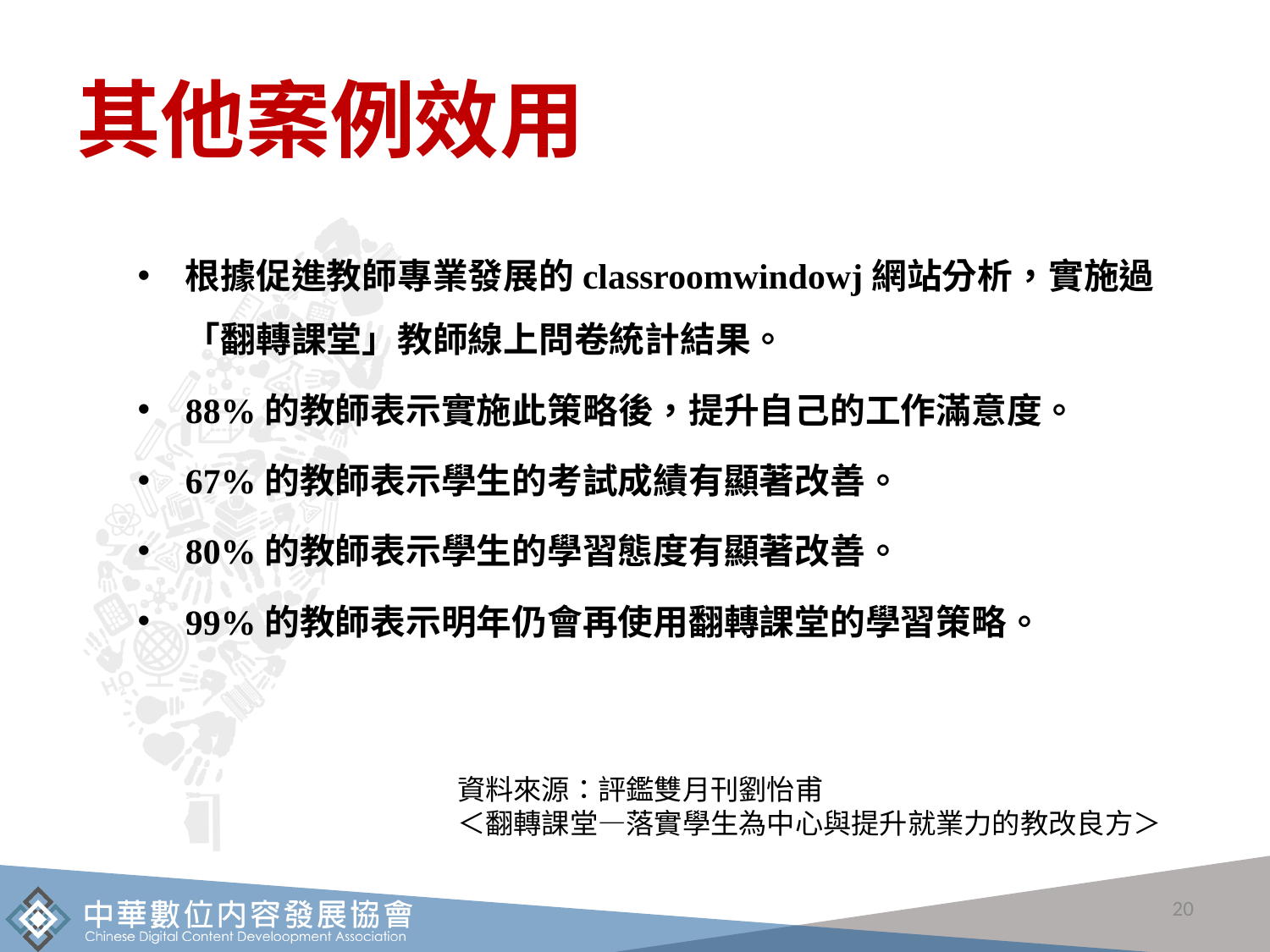

# 其他案例效用
根據促進教師專業發展的classroomwindowj網站分析，實施過「翻轉課堂」教師線上問卷統計結果。
88%的教師表示實施此策略後，提升自己的工作滿意度。
67%的教師表示學生的考試成績有顯著改善。
80%的教師表示學生的學習態度有顯著改善。
99%的教師表示明年仍會再使用翻轉課堂的學習策略。
資料來源：評鑑雙月刊劉怡甫
＜翻轉課堂—落實學生為中心與提升就業力的教改良方＞
20